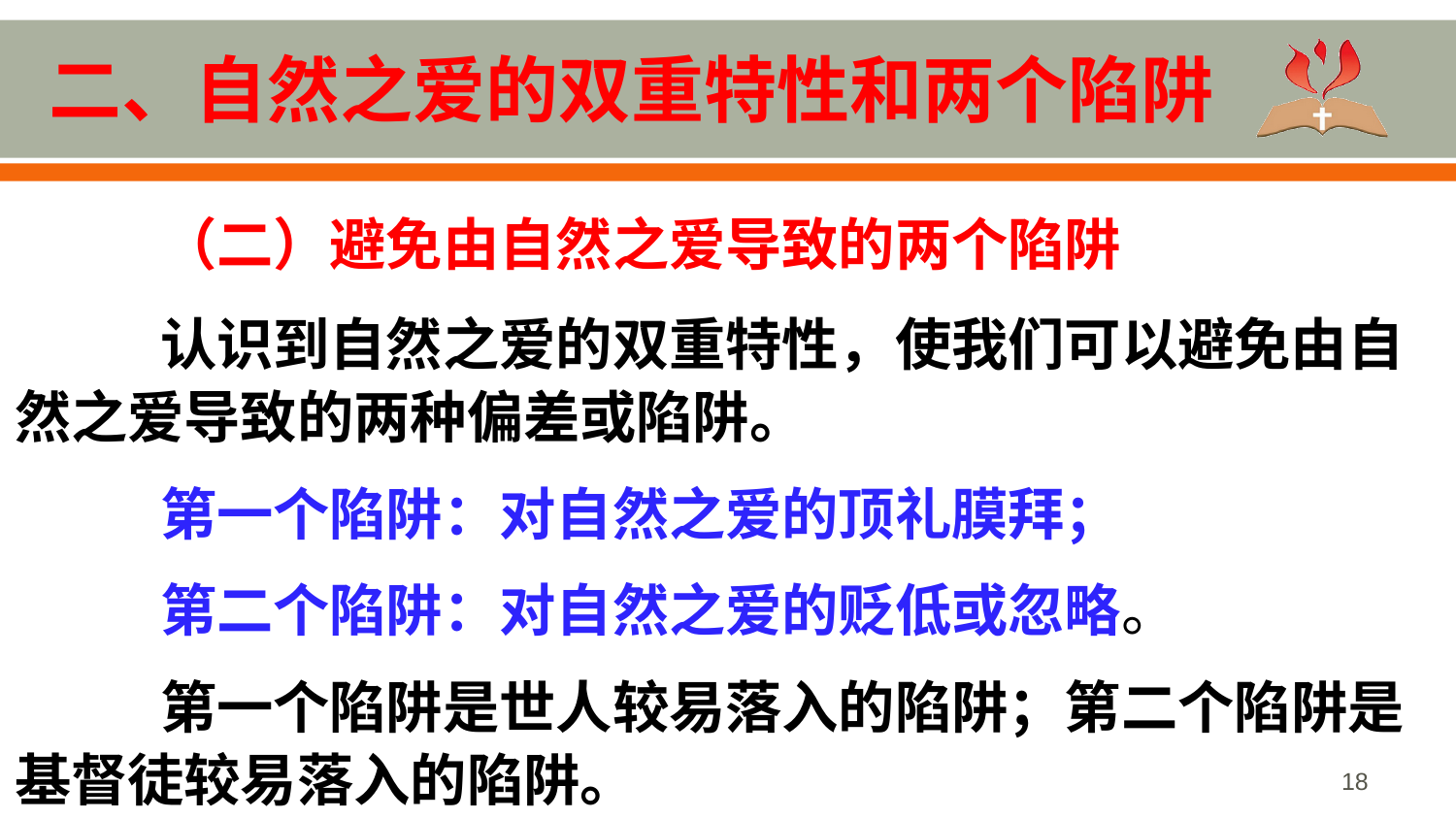

# 二、自然之爱的双重特性和两个陷阱
	（二）避免由自然之爱导致的两个陷阱
认识到自然之爱的双重特性，使我们可以避免由自然之爱导致的两种偏差或陷阱。
第一个陷阱：对自然之爱的顶礼膜拜；
第二个陷阱：对自然之爱的贬低或忽略。
第一个陷阱是世人较易落入的陷阱；第二个陷阱是基督徒较易落入的陷阱。

18